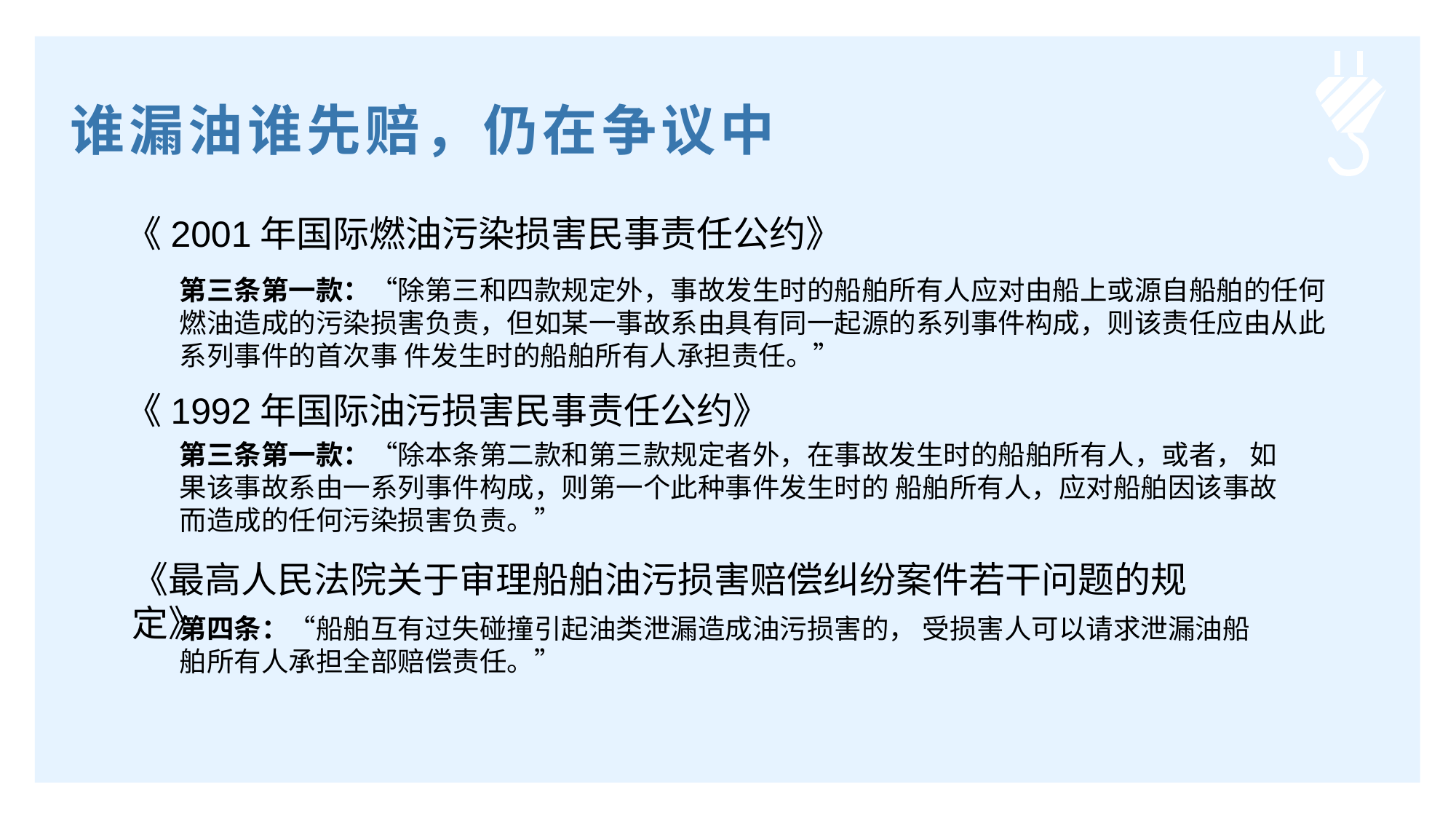

谁漏油谁先赔，仍在争议中

《2001年国际燃油污染损害民事责任公约》
第三条第一款：“除第三和四款规定外，事故发生时的船舶所有人应对由船上或源自船舶的任何燃油造成的污染损害负责，但如某一事故系由具有同一起源的系列事件构成，则该责任应由从此系列事件的首次事 件发生时的船舶所有人承担责任。”
《1992年国际油污损害民事责任公约》
第三条第一款：“除本条第二款和第三款规定者外，在事故发生时的船舶所有人，或者， 如果该事故系由一系列事件构成，则第一个此种事件发生时的 船舶所有人，应对船舶因该事故而造成的任何污染损害负责。”
《最高人民法院关于审理船舶油污损害赔偿纠纷案件若干问题的规定》
第四条：“船舶互有过失碰撞引起油类泄漏造成油污损害的， 受损害人可以请求泄漏油船舶所有人承担全部赔偿责任。”